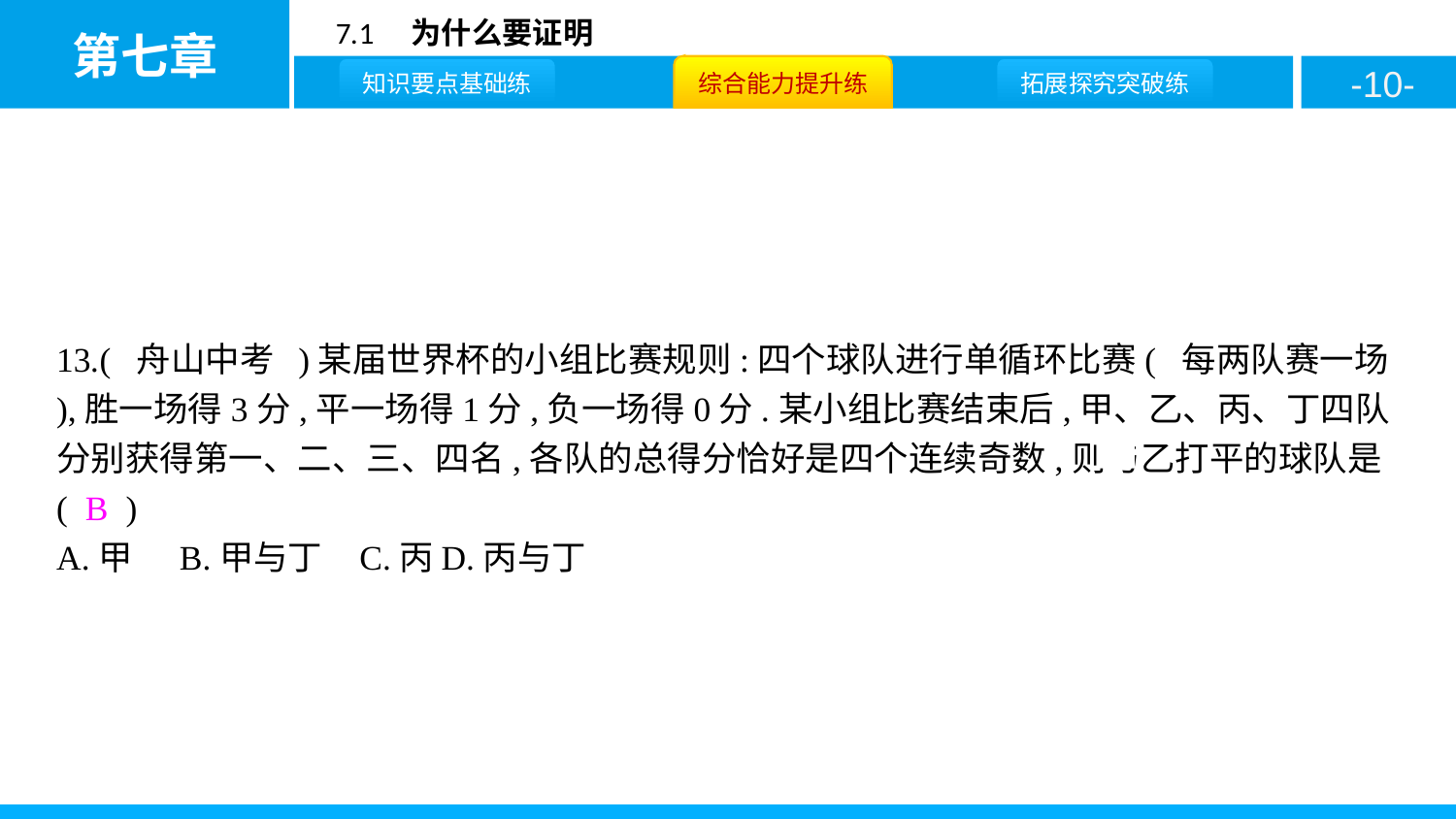

13.(  舟山中考  )某届世界杯的小组比赛规则:四个球队进行单循环比赛(  每两队赛一场  ),胜一场得3分,平一场得1分,负一场得0分.某小组比赛结束后,甲、乙、丙、丁四队分别获得第一、二、三、四名,各队的总得分恰好是四个连续奇数,则与乙打平的球队是(  B  )
A.甲	B.甲与丁	C.丙	D.丙与丁